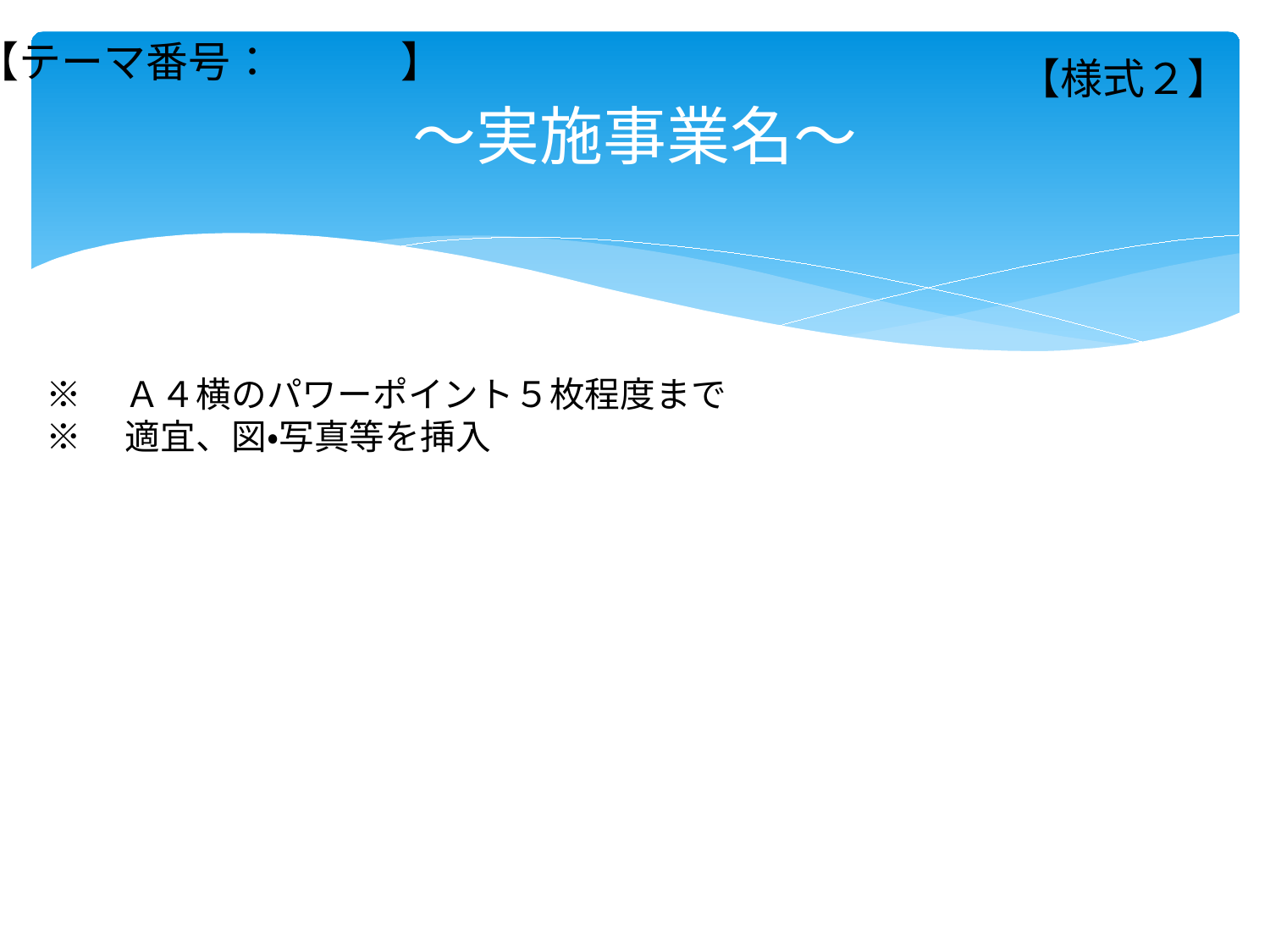

【テーマ番号：　　　】
【様式２】
# ～実施事業名～
※　Ａ４横のパワーポイント５枚程度まで
※　適宜、図・写真等を挿入